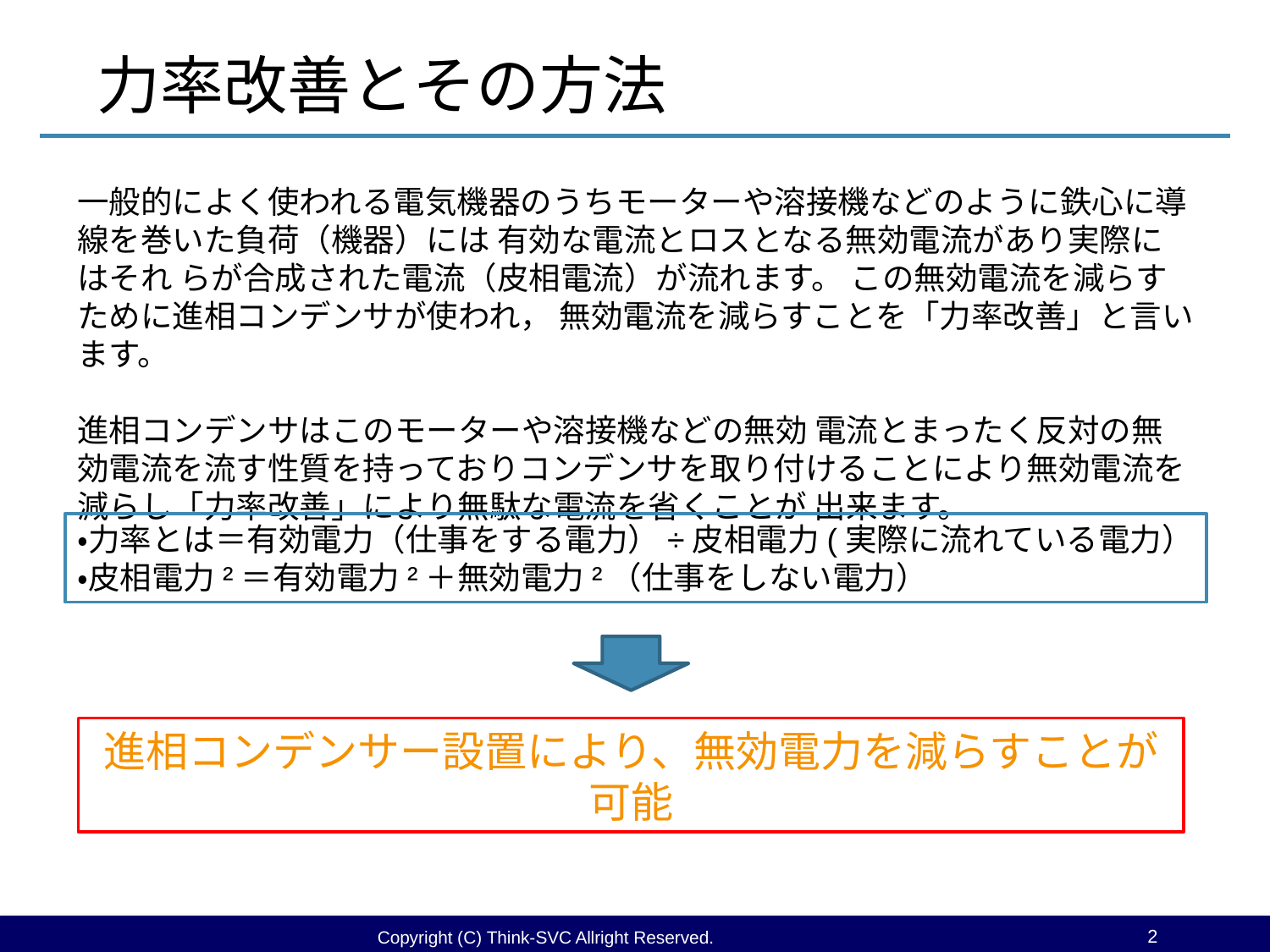

力率改善とその方法
一般的によく使われる電気機器のうちモーターや溶接機などのように鉄心に導線を巻いた負荷（機器）には 有効な電流とロスとなる無効電流があり実際にはそれ らが合成された電流（皮相電流）が流れます。 この無効電流を減らすために進相コンデンサが使われ， 無効電流を減らすことを「力率改善」と言います。

進相コンデンサはこのモーターや溶接機などの無効 電流とまったく反対の無効電流を流す性質を持っておりコンデンサを取り付けることにより無効電流を減らし「力率改善」により無駄な電流を省くことが 出来ます。
・力率とは＝有効電力（仕事をする電力）÷皮相電力(実際に流れている電力）
・皮相電力²＝有効電力²＋無効電力²（仕事をしない電力）

進相コンデンサー設置により、無効電力を減らすことが可能
2
Copyright (C) Think-SVC Allright Reserved.